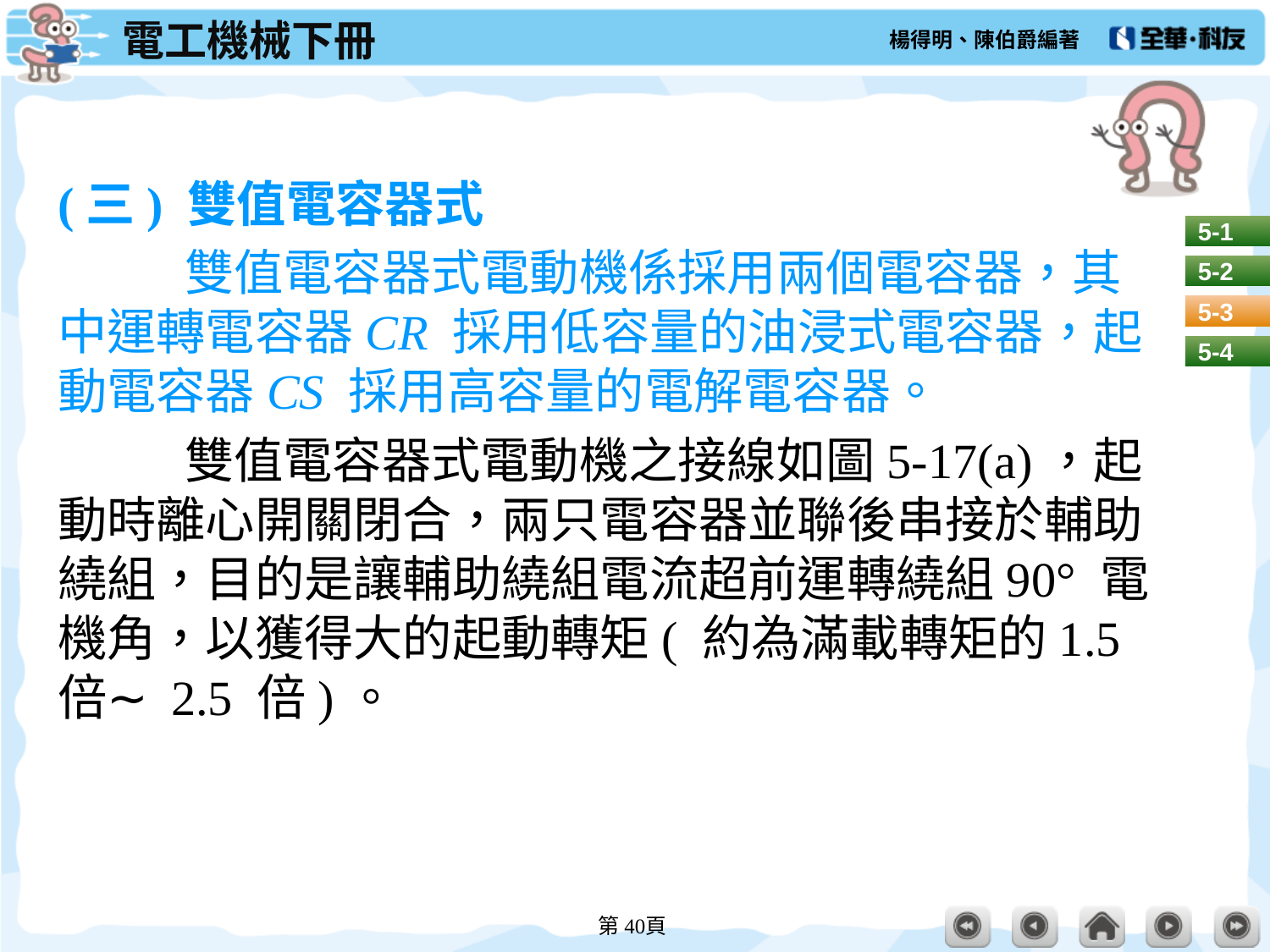

(三) 雙值電容器式
	雙值電容器式電動機係採用兩個電容器，其中運轉電容器CR 採用低容量的油浸式電容器，起動電容器CS 採用高容量的電解電容器。
	雙值電容器式電動機之接線如圖5-17(a)，起動時離心開關閉合，兩只電容器並聯後串接於輔助繞組，目的是讓輔助繞組電流超前運轉繞組90° 電機角，以獲得大的起動轉矩( 約為滿載轉矩的1.5 倍∼ 2.5 倍)。